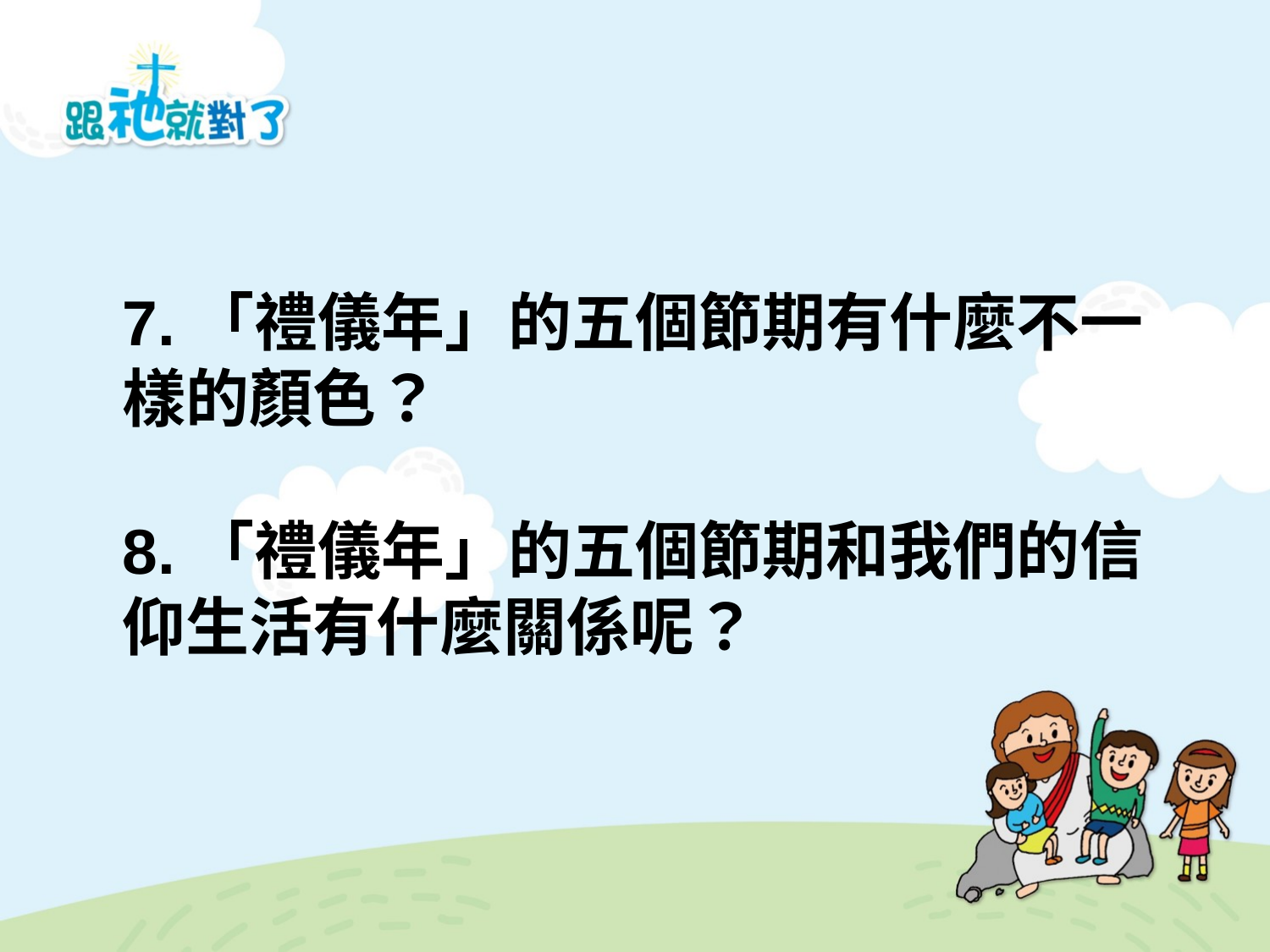

7.「禮儀年」的五個節期有什麼不一樣的顏色？

8.「禮儀年」的五個節期和我們的信仰生活有什麼關係呢？